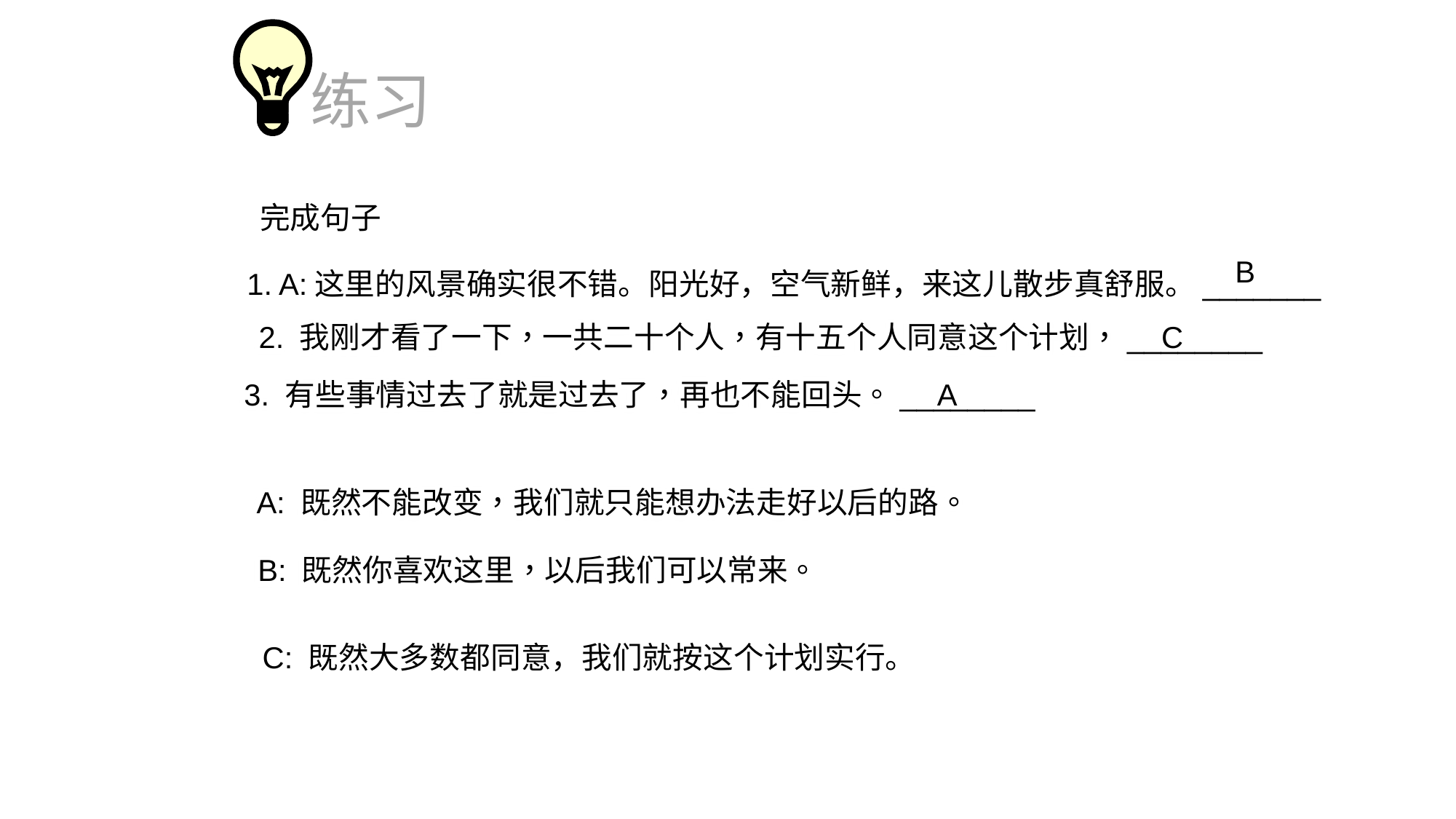

练习
完成句子
B
A:这里的风景确实很不错。阳光好，空气新鲜，来这儿散步真舒服。_______
2. 我刚才看了一下，一共二十个人，有十五个人同意这个计划，________
C
3. 有些事情过去了就是过去了，再也不能回头。________
A
A: 既然不能改变，我们就只能想办法走好以后的路。
B: 既然你喜欢这里，以后我们可以常来。
C: 既然大多数都同意，我们就按这个计划实行。